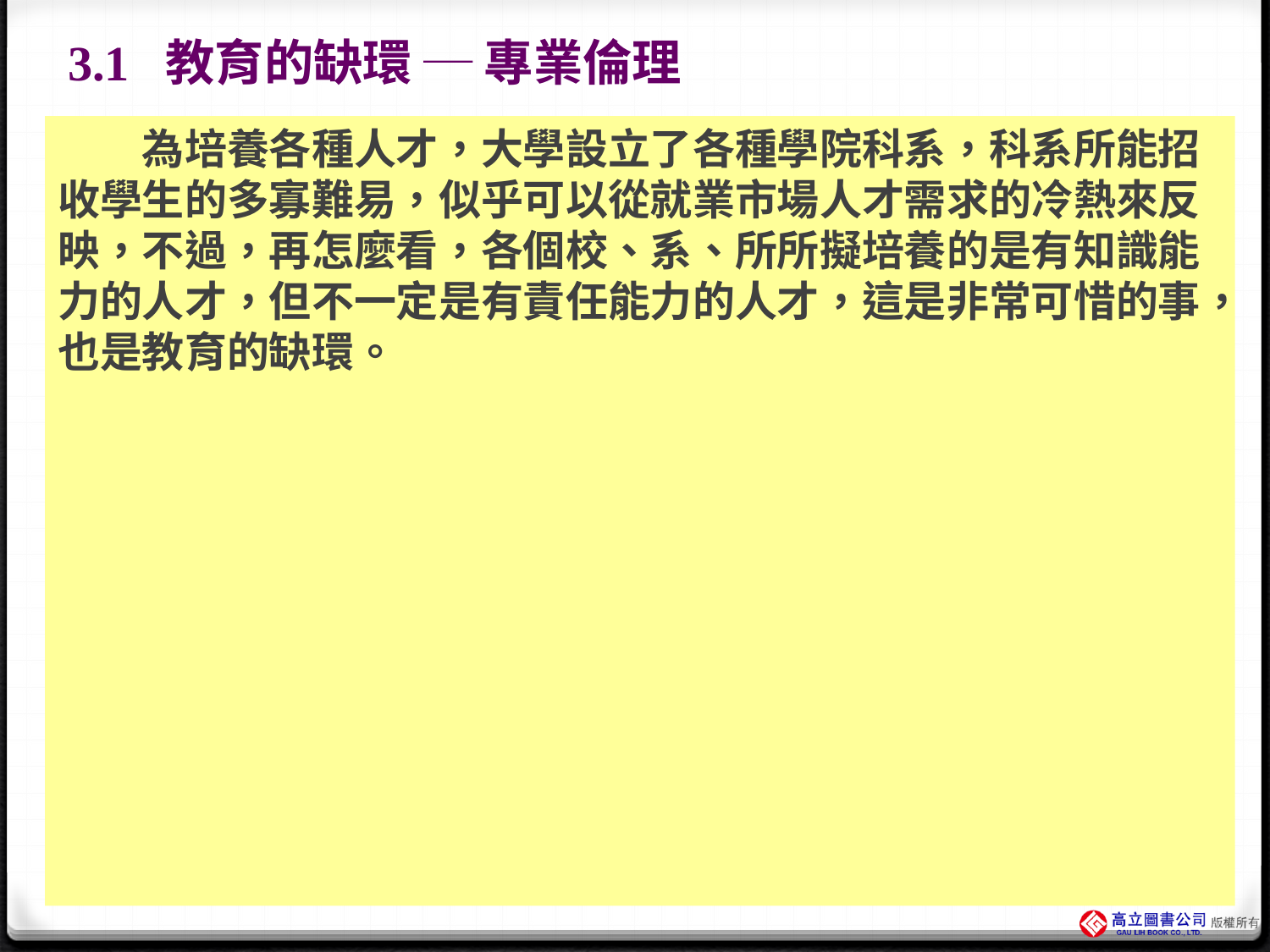

# 3.1  教育的缺環 ─ 專業倫理
　　為培養各種人才，大學設立了各種學院科系，科系所能招收學生的多寡難易，似乎可以從就業市場人才需求的冷熱來反映，不過，再怎麼看，各個校、系、所所擬培養的是有知識能力的人才，但不一定是有責任能力的人才，這是非常可惜的事，也是教育的缺環。